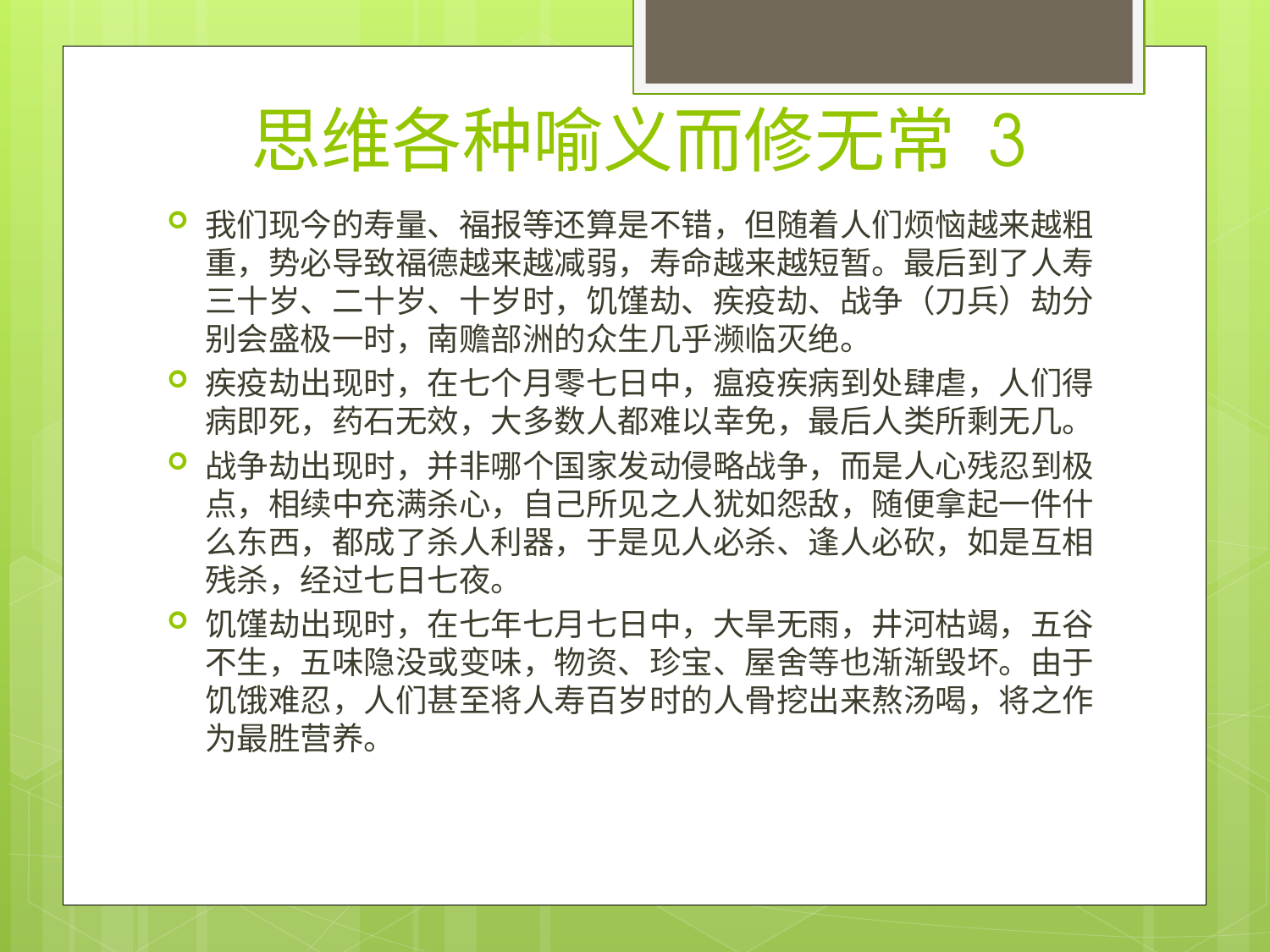

# 思维各种喻义而修无常 3
我们现今的寿量、福报等还算是不错，但随着人们烦恼越来越粗重，势必导致福德越来越减弱，寿命越来越短暂。最后到了人寿三十岁、二十岁、十岁时，饥馑劫、疾疫劫、战争（刀兵）劫分别会盛极一时，南赡部洲的众生几乎濒临灭绝。
疾疫劫出现时，在七个月零七日中，瘟疫疾病到处肆虐，人们得病即死，药石无效，大多数人都难以幸免，最后人类所剩无几。
战争劫出现时，并非哪个国家发动侵略战争，而是人心残忍到极点，相续中充满杀心，自己所见之人犹如怨敌，随便拿起一件什么东西，都成了杀人利器，于是见人必杀、逢人必砍，如是互相残杀，经过七日七夜。
饥馑劫出现时，在七年七月七日中，大旱无雨，井河枯竭，五谷不生，五味隐没或变味，物资、珍宝、屋舍等也渐渐毁坏。由于饥饿难忍，人们甚至将人寿百岁时的人骨挖出来熬汤喝，将之作为最胜营养。